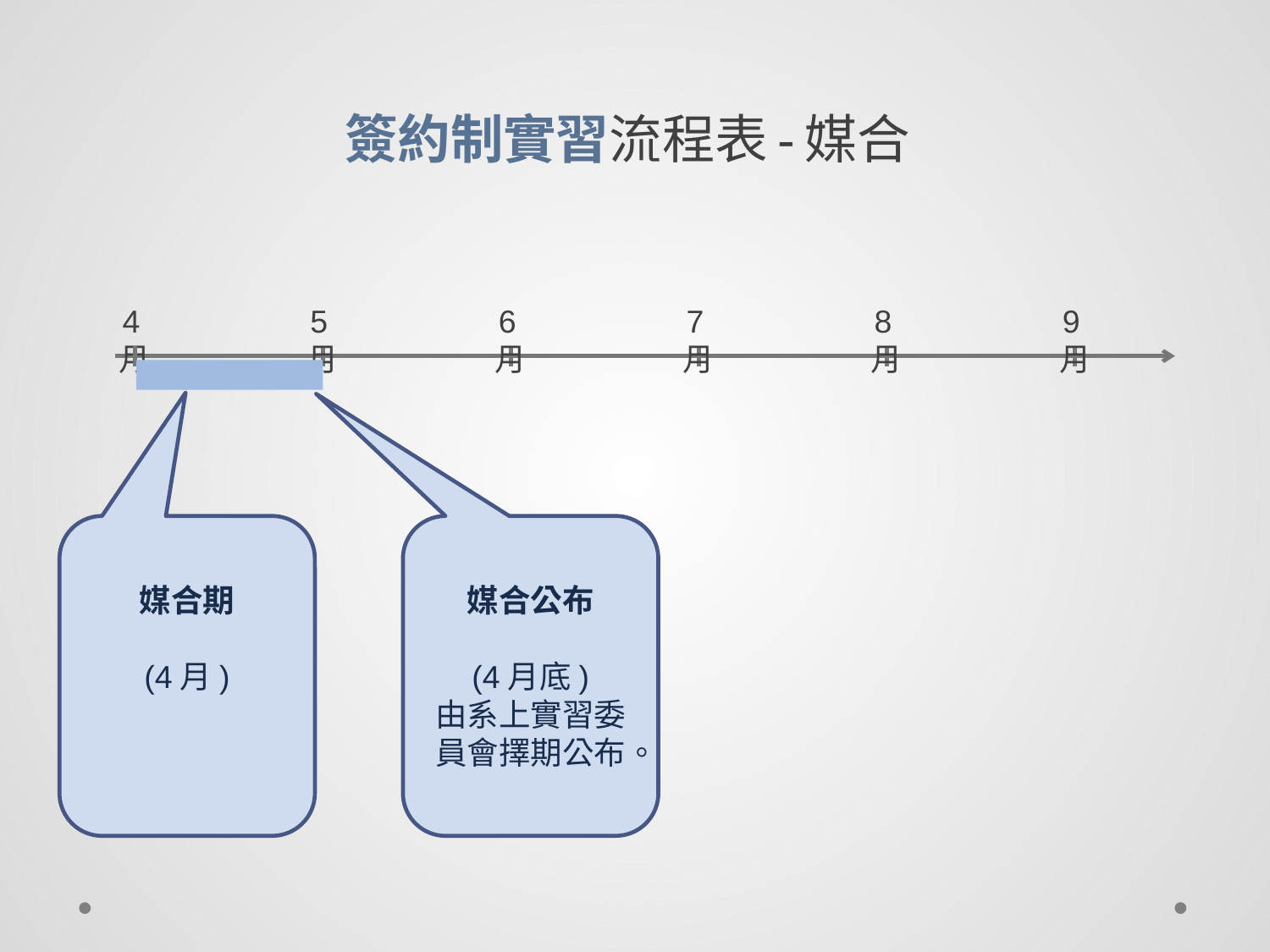

# 簽約制實習流程表-媒合
4月
5月
6月
7月
8月
9月

媒合期

(4月)

媒合公布

(4月底)
由系上實習委員會擇期公布。